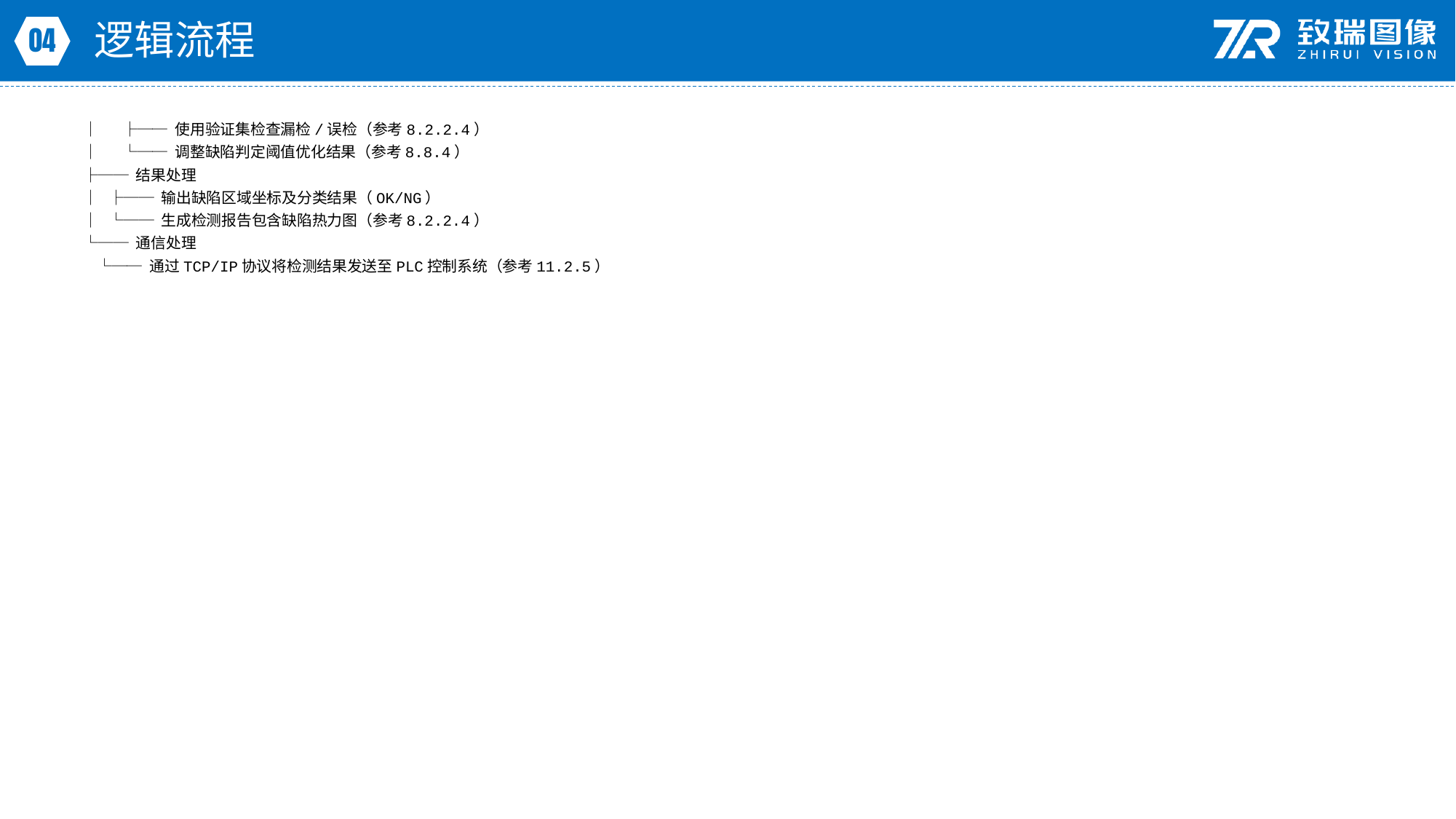

逻辑流程
04

│       ├── 使用验证集检查漏检/误检（参考8.2.2.4）
│       └── 调整缺陷判定阈值优化结果（参考8.8.4）
├── 结果处理
│   ├── 输出缺陷区域坐标及分类结果（OK/NG）
│   └── 生成检测报告包含缺陷热力图（参考8.2.2.4）
└── 通信处理
    └── 通过TCP/IP协议将检测结果发送至PLC控制系统（参考11.2.5）